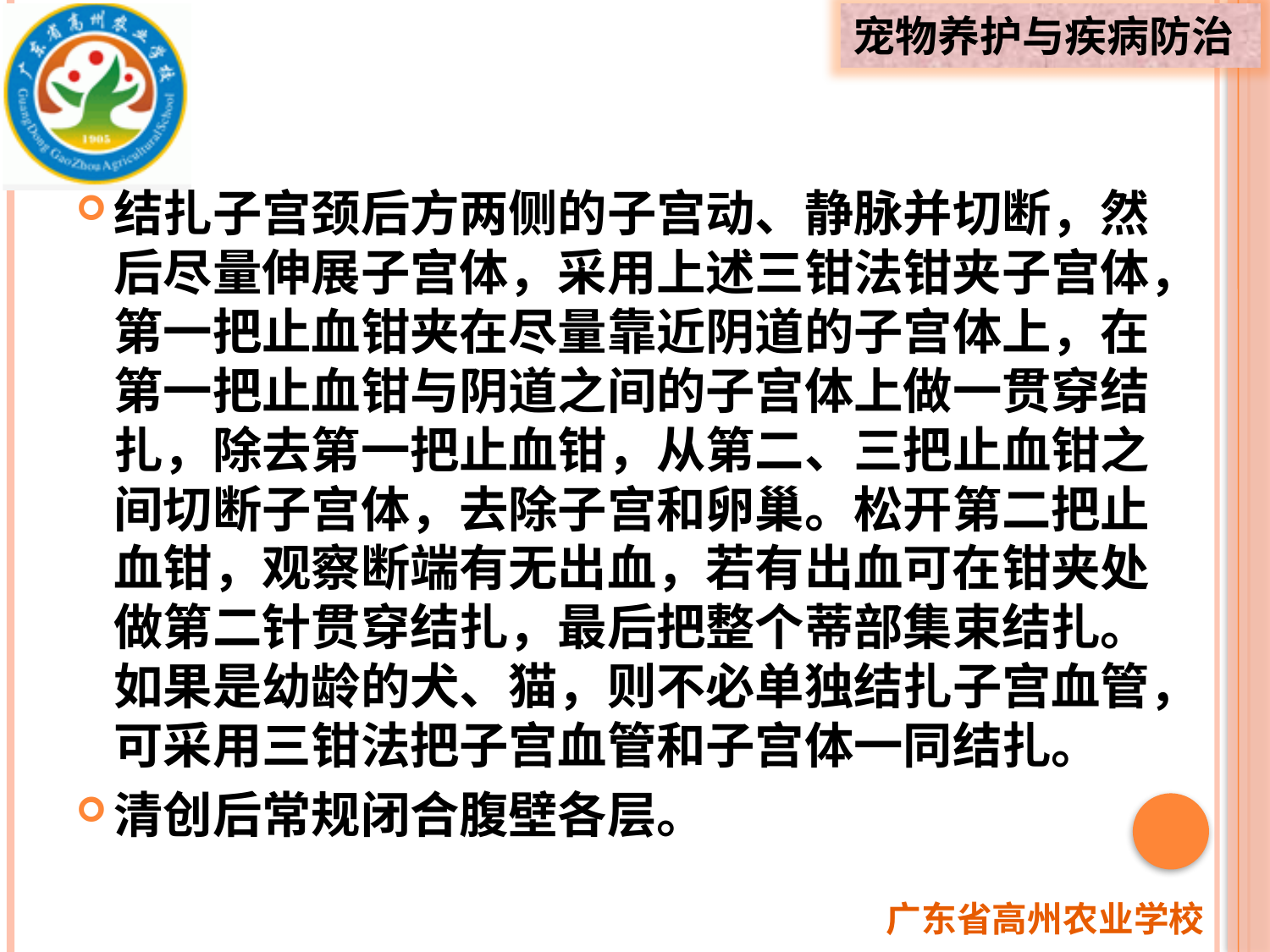

结扎子宫颈后方两侧的子宫动、静脉并切断，然后尽量伸展子宫体，采用上述三钳法钳夹子宫体，第一把止血钳夹在尽量靠近阴道的子宫体上，在第一把止血钳与阴道之间的子宫体上做一贯穿结扎，除去第一把止血钳，从第二、三把止血钳之间切断子宫体，去除子宫和卵巢。松开第二把止血钳，观察断端有无出血，若有出血可在钳夹处做第二针贯穿结扎，最后把整个蒂部集束结扎。如果是幼龄的犬、猫，则不必单独结扎子宫血管，可采用三钳法把子宫血管和子宫体一同结扎。
清创后常规闭合腹壁各层。